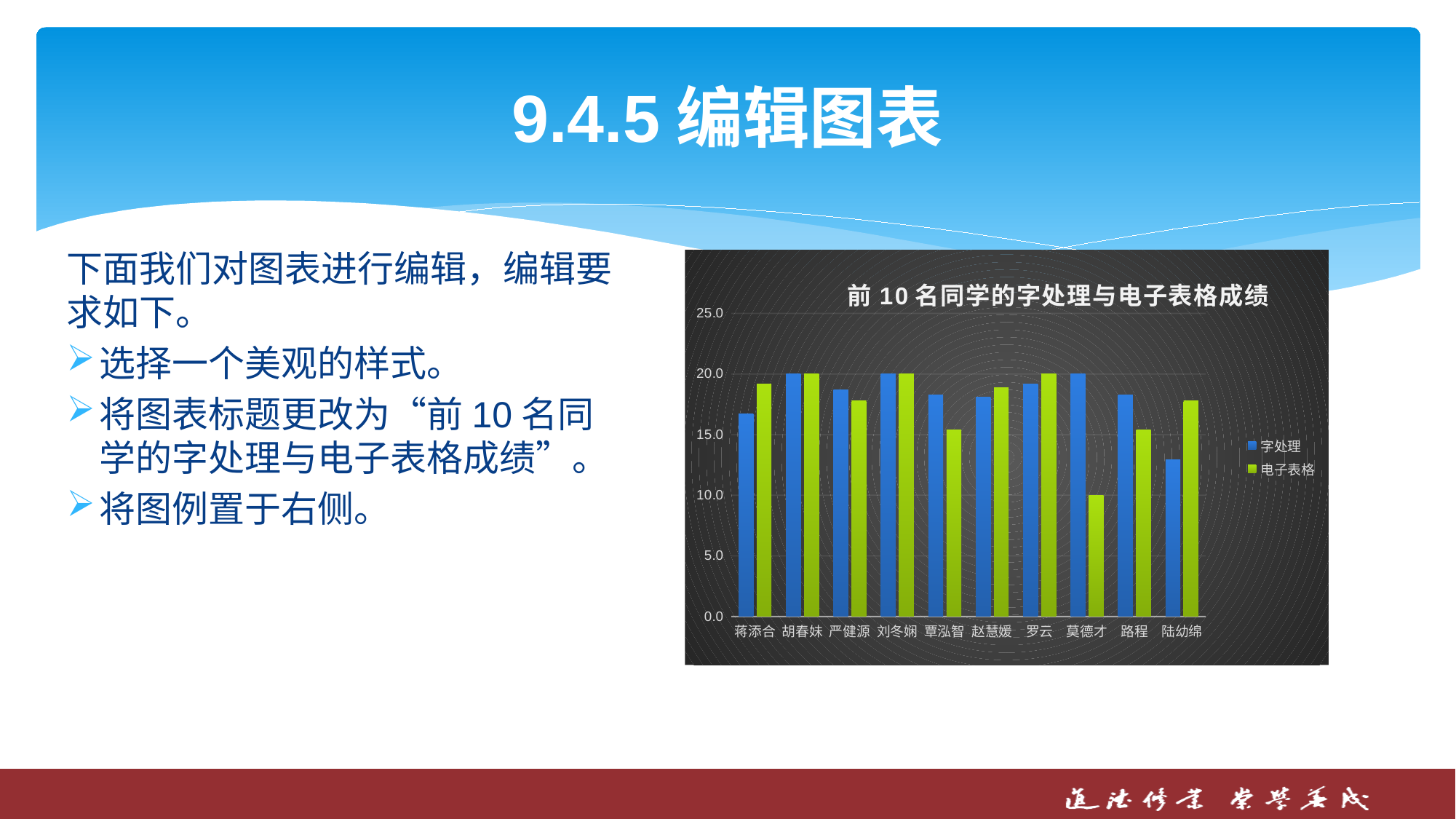

# 9.4.5编辑图表
下面我们对图表进行编辑，编辑要求如下。
选择一个美观的样式。
将图表标题更改为“前10名同学的字处理与电子表格成绩”。
将图例置于右侧。

### Chart: 前10名同学的字处理与电子表格成绩

| Category | 字处理 | 电子表格 |
|---|---|---|
| 蒋添合 | 16.7 | 19.2 |
| 胡春妹 | 20.0 | 20.0 |
| 严健源 | 18.7 | 17.8 |
| 刘冬娴 | 20.0 | 20.0 |
| 覃泓智 | 18.3 | 15.4 |
| 赵慧媛 | 18.1 | 18.9 |
| 罗云 | 19.2 | 20.0 |
| 莫德才 | 20.0 | 10.0 |
| 路程 | 18.3 | 15.4 |
| 陆幼绵 | 12.9 | 17.8 |